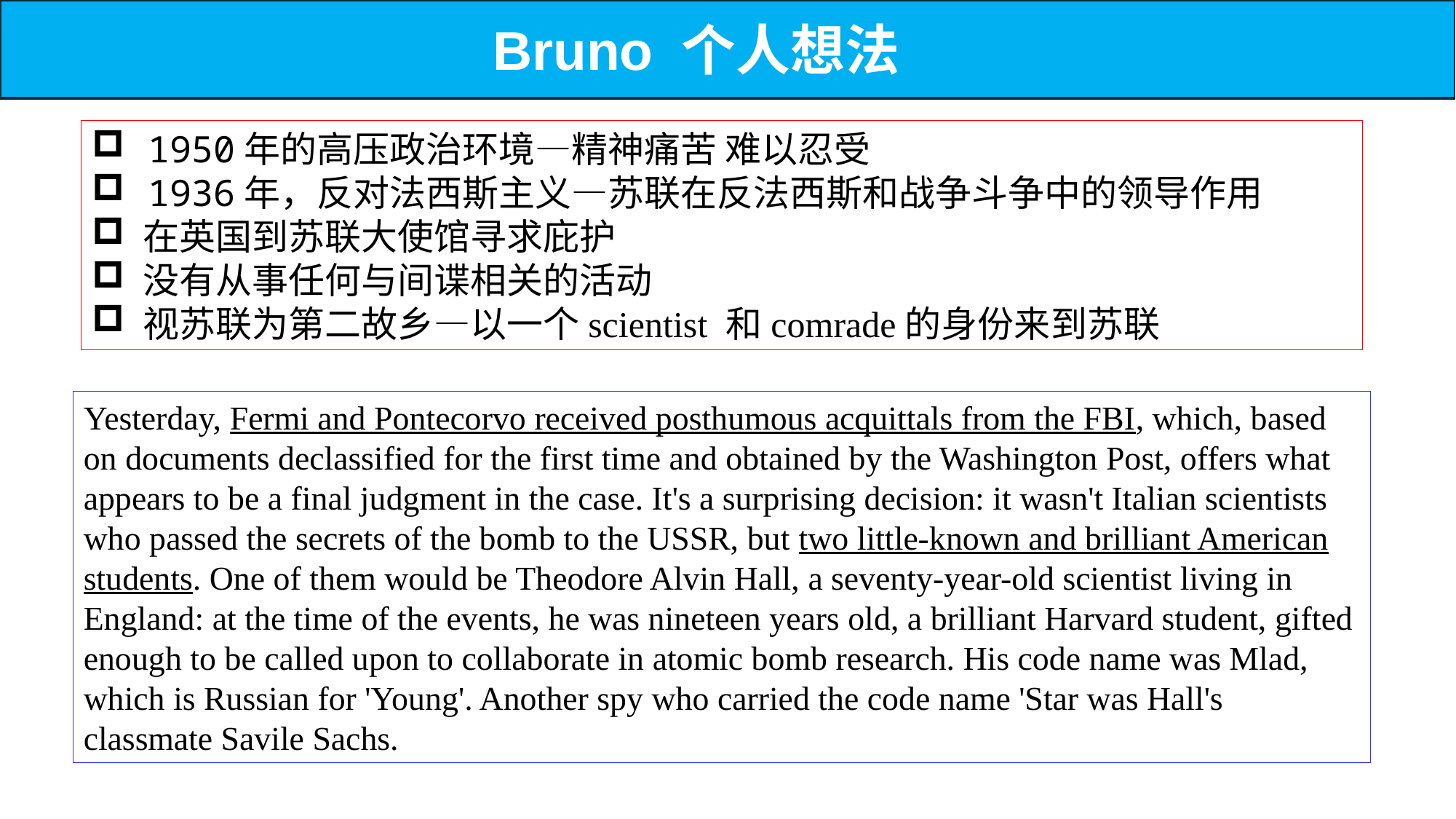

Bruno 个人想法
 1950年的高压政治环境—精神痛苦 难以忍受
 1936年，反对法西斯主义—苏联在反法西斯和战争斗争中的领导作用
 在英国到苏联大使馆寻求庇护
 没有从事任何与间谍相关的活动
 视苏联为第二故乡—以一个scientist 和comrade的身份来到苏联
Yesterday, Fermi and Pontecorvo received posthumous acquittals from the FBI, which, based on documents declassified for the first time and obtained by the Washington Post, offers what appears to be a final judgment in the case. It's a surprising decision: it wasn't Italian scientists who passed the secrets of the bomb to the USSR, but two little-known and brilliant American students. One of them would be Theodore Alvin Hall, a seventy-year-old scientist living in England: at the time of the events, he was nineteen years old, a brilliant Harvard student, gifted enough to be called upon to collaborate in atomic bomb research. His code name was Mlad, which is Russian for 'Young'. Another spy who carried the code name 'Star was Hall's classmate Savile Sachs.